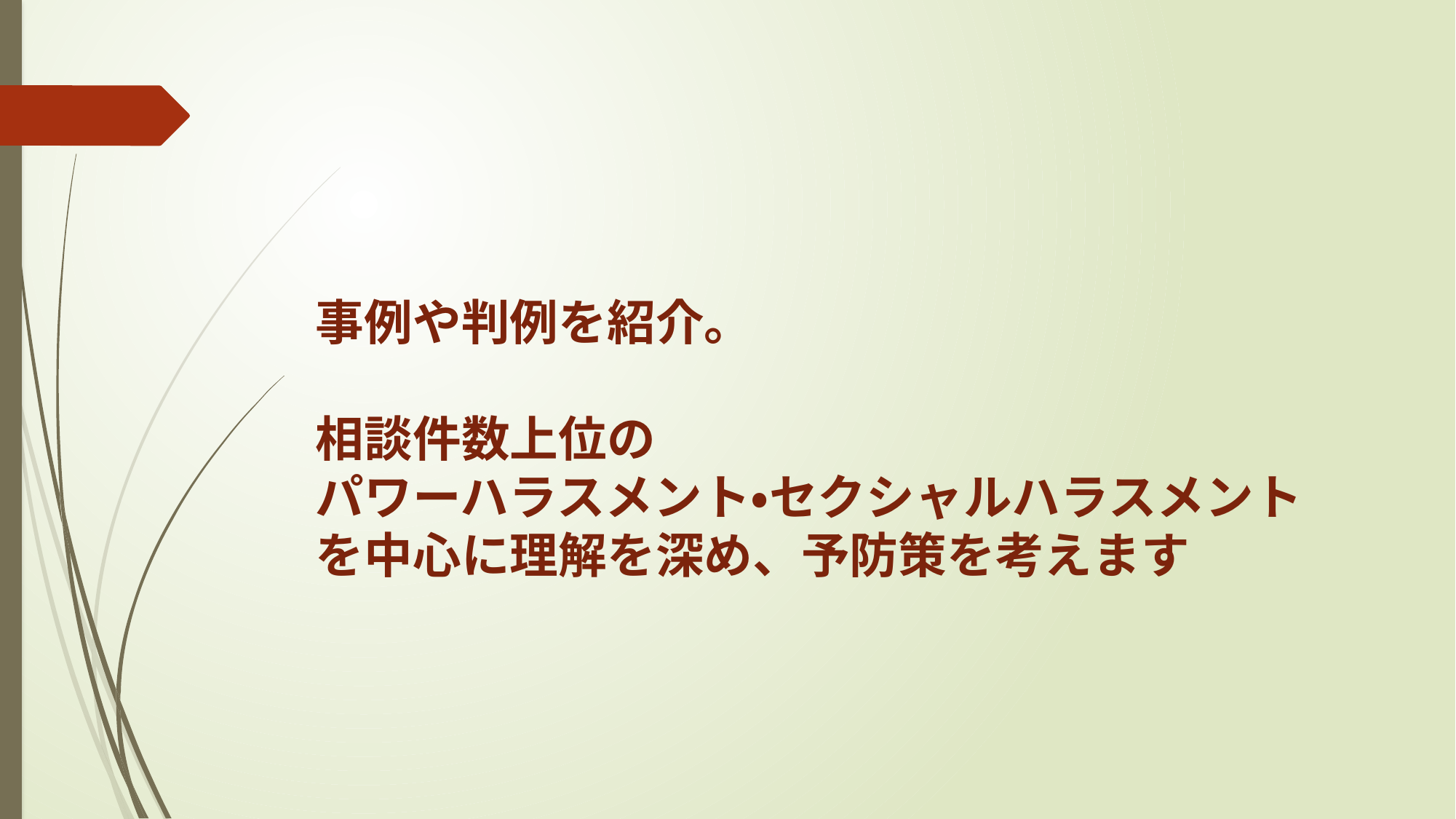

# 事例や判例を紹介。 相談件数上位の パワーハラスメント・セクシャルハラスメント を中心に理解を深め、予防策を考えます